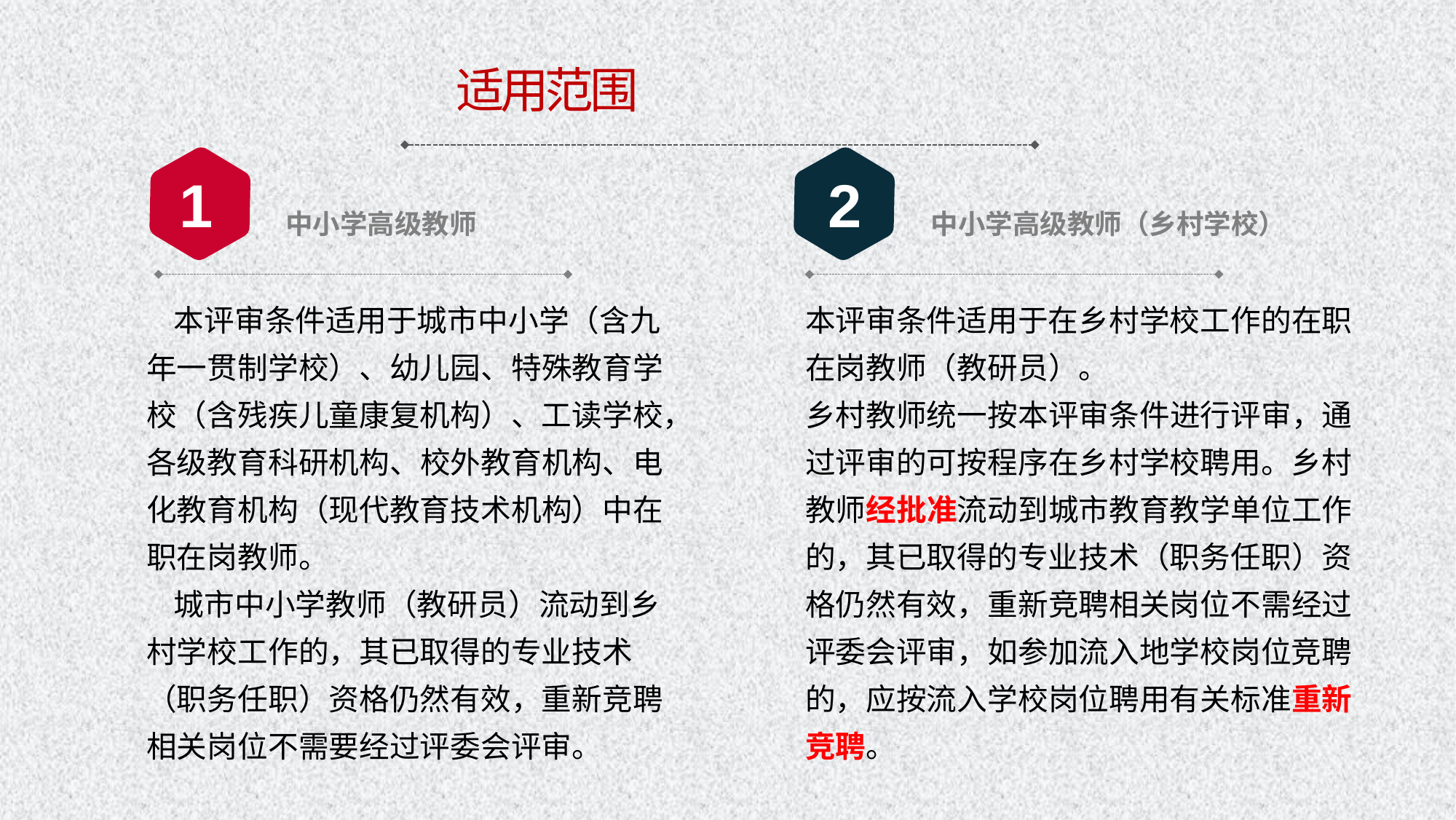

适用范围

1
2
中小学高级教师
中小学高级教师（乡村学校）
   本评审条件适用于城市中小学（含九年一贯制学校）、幼儿园、特殊教育学校（含残疾儿童康复机构）、工读学校，各级教育科研机构、校外教育机构、电化教育机构（现代教育技术机构）中在职在岗教师。
   城市中小学教师（教研员）流动到乡村学校工作的，其已取得的专业技术（职务任职）资格仍然有效，重新竞聘相关岗位不需要经过评委会评审。
本评审条件适用于在乡村学校工作的在职在岗教师（教研员）。
乡村教师统一按本评审条件进行评审，通过评审的可按程序在乡村学校聘用。乡村教师经批准流动到城市教育教学单位工作的，其已取得的专业技术（职务任职）资格仍然有效，重新竞聘相关岗位不需经过评委会评审，如参加流入地学校岗位竞聘的，应按流入学校岗位聘用有关标准重新竞聘。